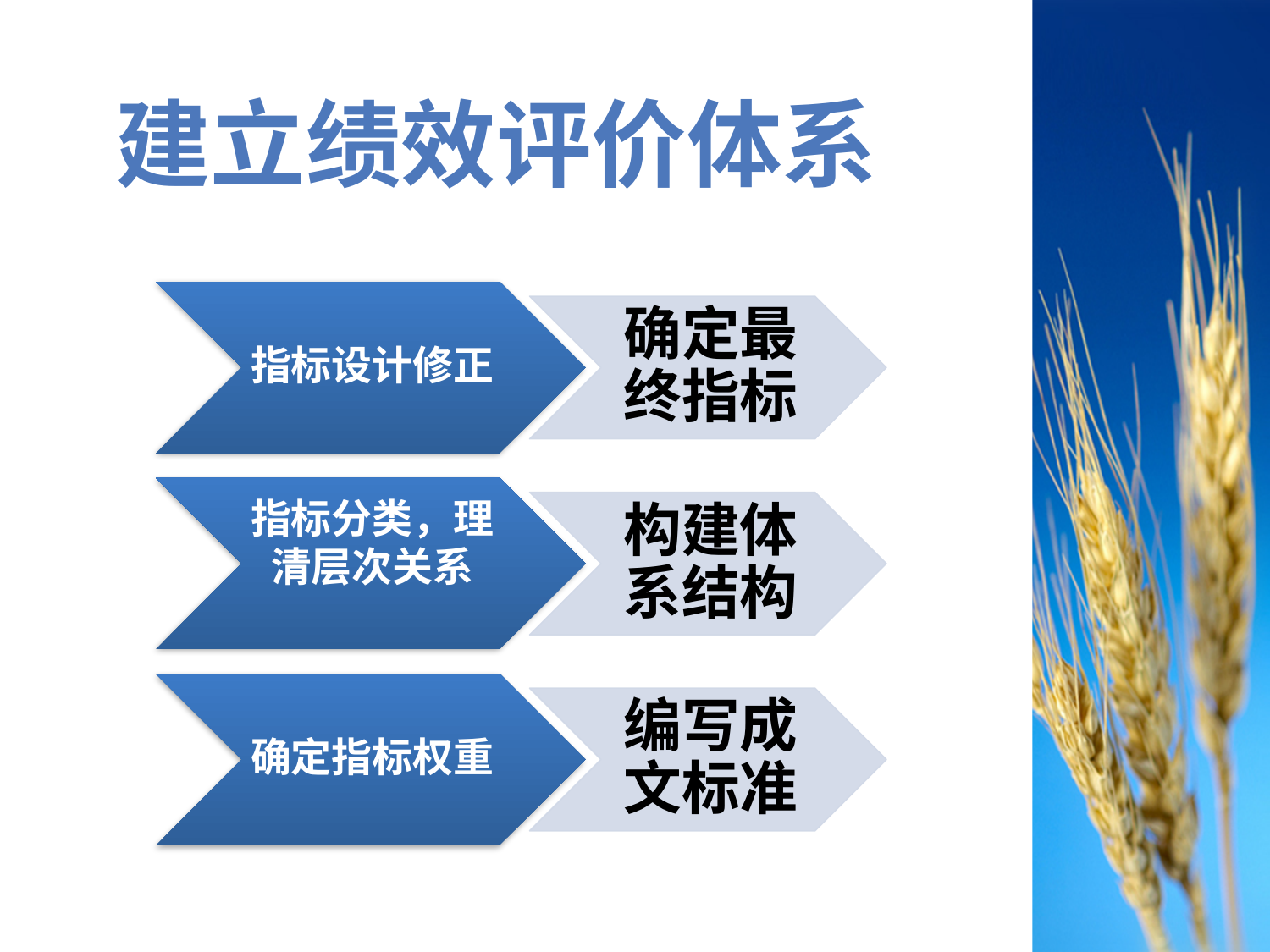

建立绩效评价体系
指标设计修正
确定最终指标
指标分类，理清层次关系

构建体系结构
确定指标权重
编写成文标准